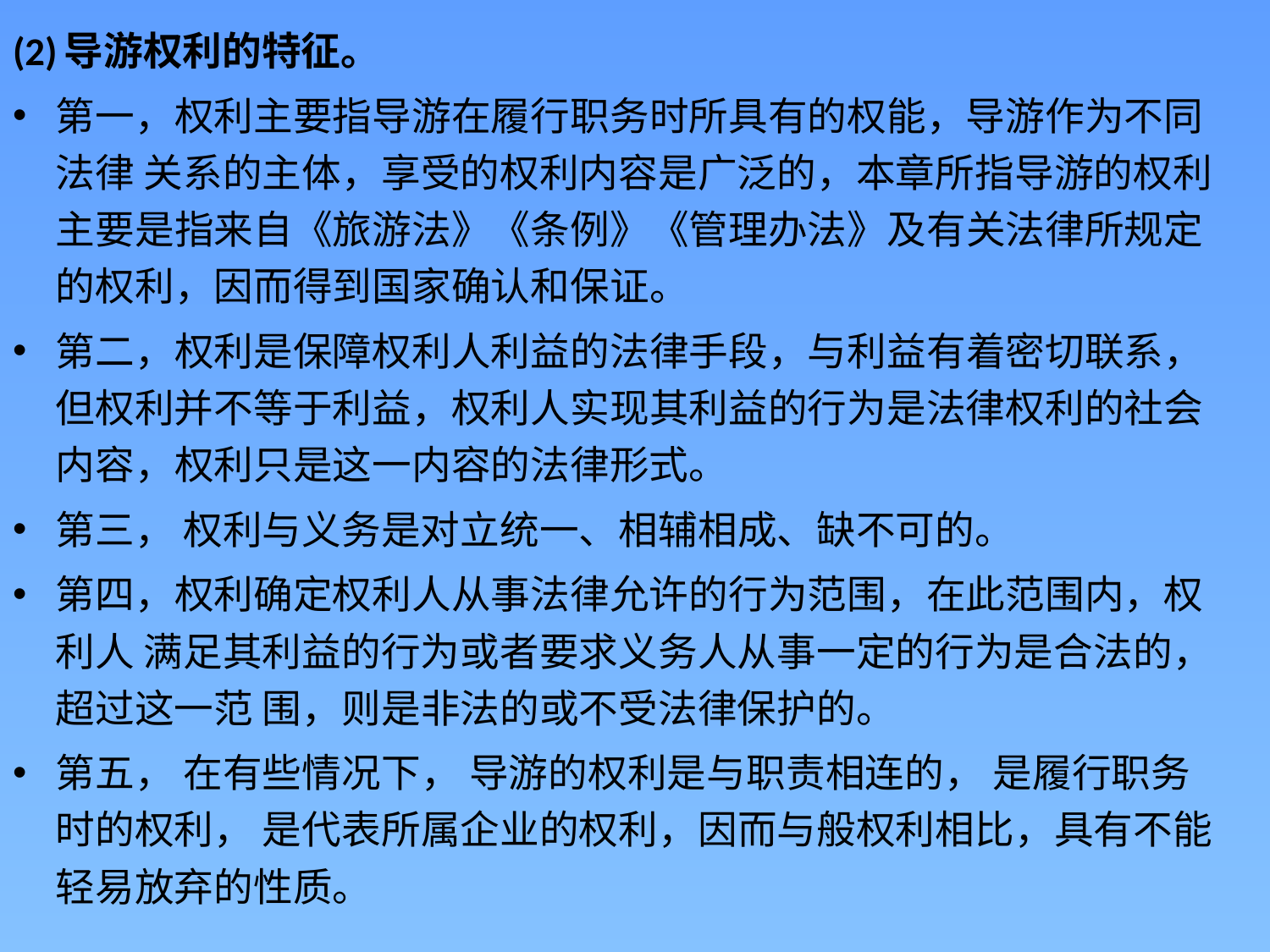

(2)导游权利的特征。
第一，权利主要指导游在履行职务时所具有的权能，导游作为不同法律 关系的主体，享受的权利内容是广泛的，本章所指导游的权利主要是指来自《旅游法》《条例》《管理办法》及有关法律所规定的权利，因而得到国家确认和保证。
第二，权利是保障权利人利益的法律手段，与利益有着密切联系，但权利并不等于利益，权利人实现其利益的行为是法律权利的社会内容，权利只是这一内容的法律形式。
第三， 权利与义务是对立统一、相辅相成、缺不可的。
第四，权利确定权利人从事法律允许的行为范围，在此范围内，权利人 满足其利益的行为或者要求义务人从事一定的行为是合法的，超过这一范 围，则是非法的或不受法律保护的。
第五， 在有些情况下， 导游的权利是与职责相连的， 是履行职务时的权利， 是代表所属企业的权利，因而与般权利相比，具有不能轻易放弃的性质。